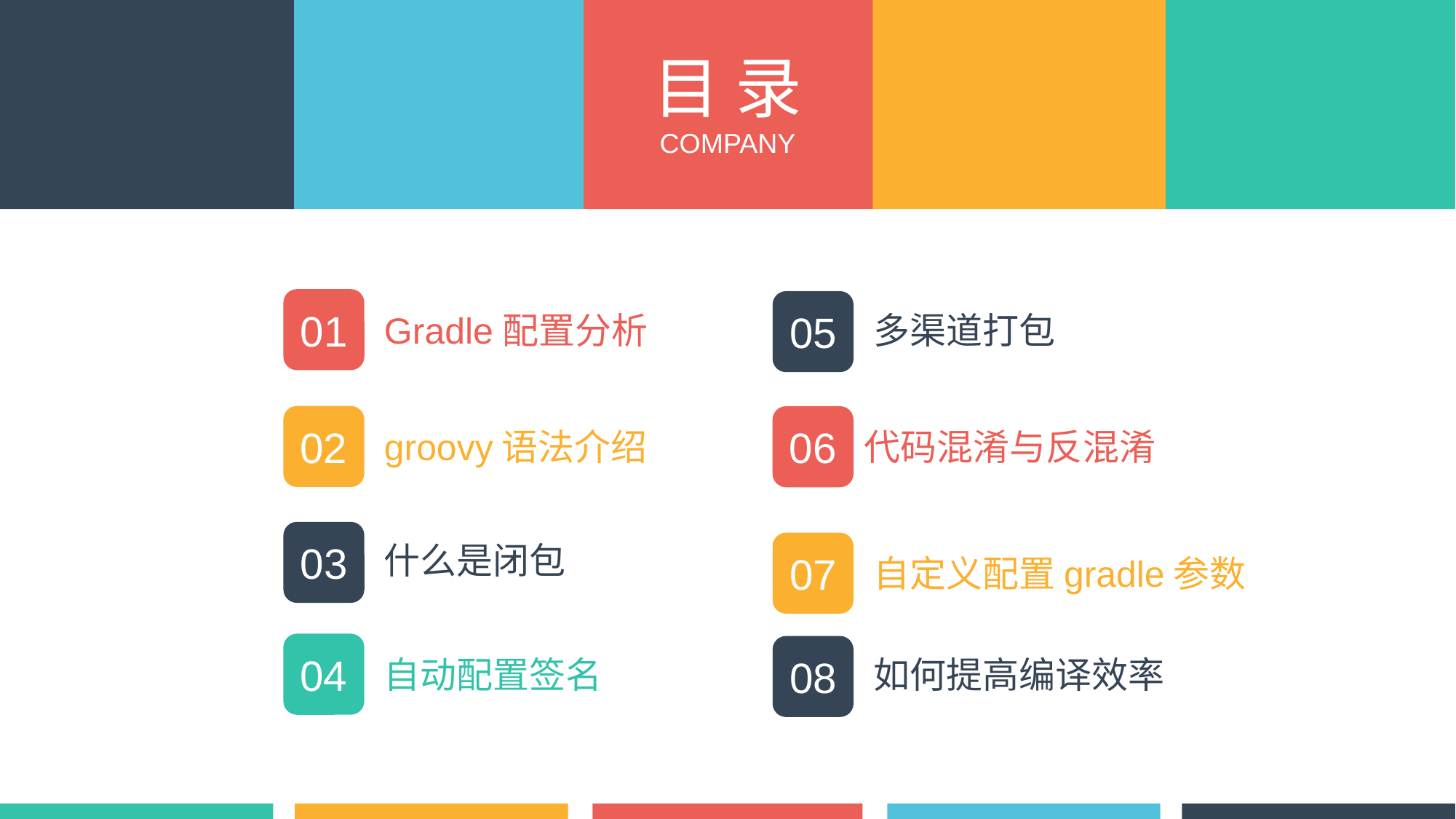

目 录
COMPANY
01
Gradle配置分析
05
多渠道打包
02
groovy语法介绍
06
代码混淆与反混淆
03
什么是闭包
07
自定义配置gradle参数
04
自动配置签名
08
如何提高编译效率